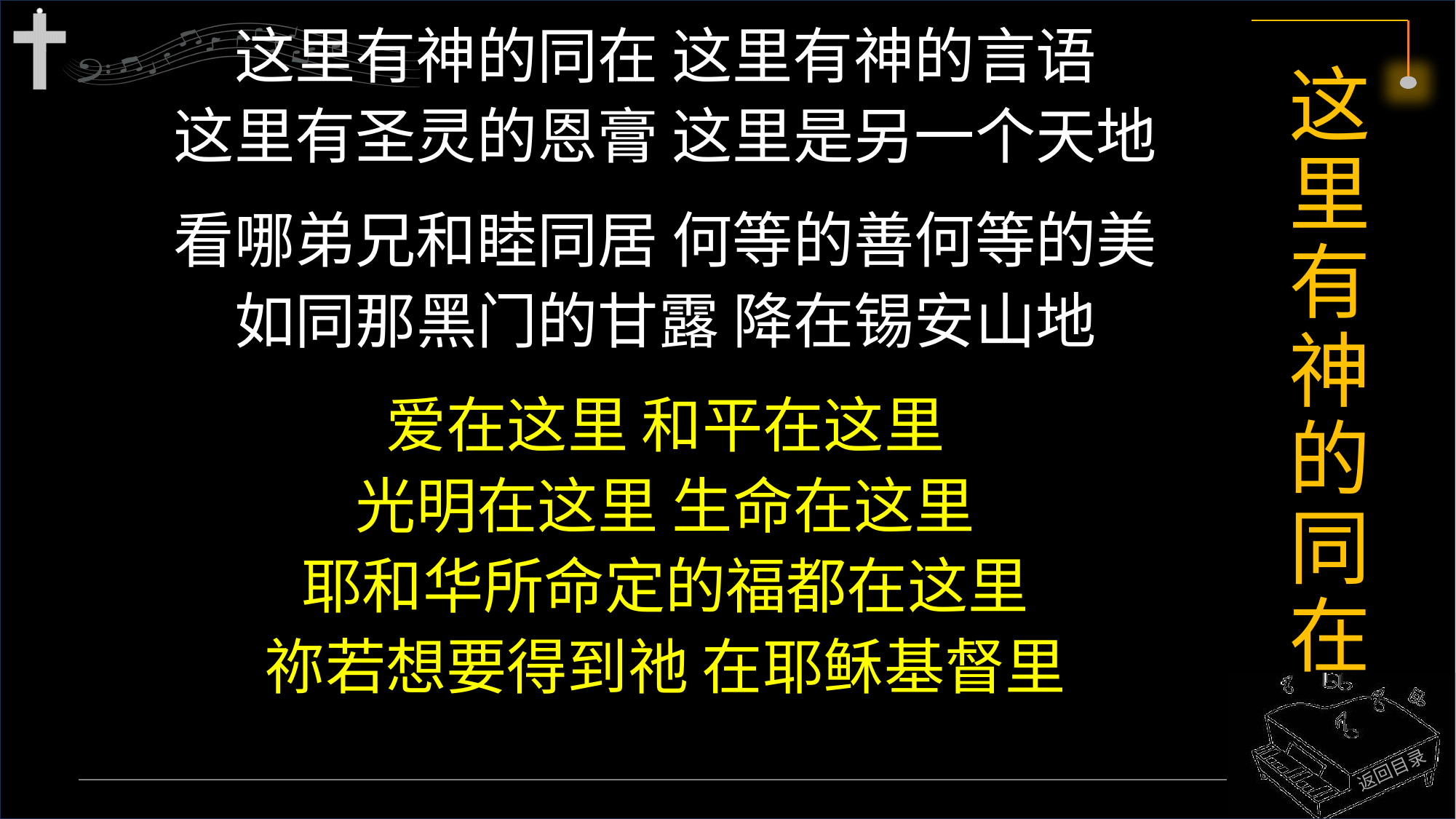

这里有神的同在 这里有神的言语
这里有圣灵的恩膏 这里是另一个天地

看哪弟兄和睦同居 何等的善何等的美
如同那黑门的甘露 降在锡安山地

爱在这里 和平在这里
光明在这里 生命在这里
耶和华所命定的福都在这里
祢若想要得到祂 在耶稣基督里
# 这里有神的同在